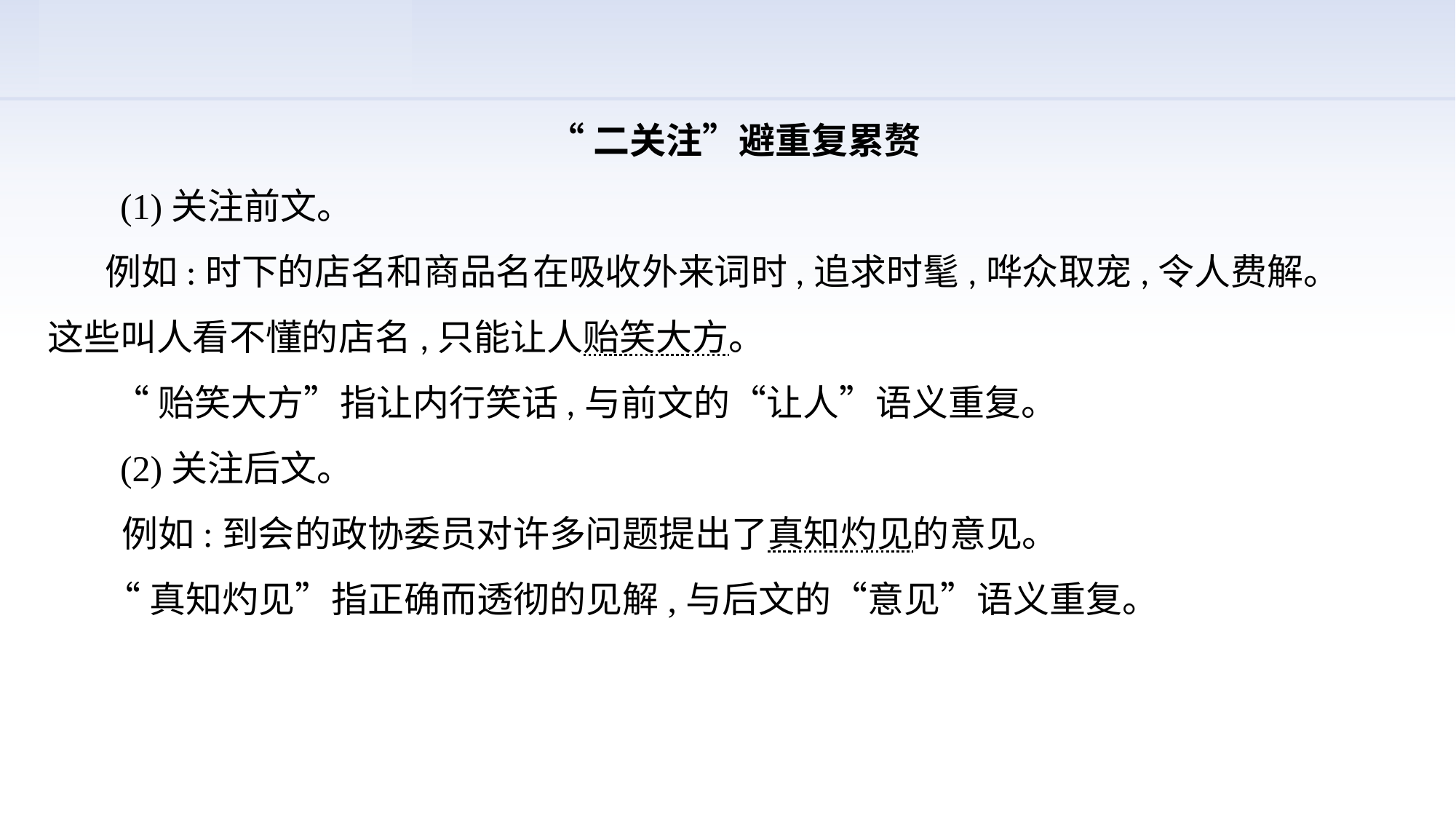

“二关注”避重复累赘
        (1)关注前文。
      例如:时下的店名和商品名在吸收外来词时,追求时髦,哗众取宠,令人费解。
这些叫人看不懂的店名,只能让人贻笑大方。
        “贻笑大方”指让内行笑话,与前文的“让人”语义重复。
        (2)关注后文。
        例如:到会的政协委员对许多问题提出了真知灼见的意见。
       “真知灼见”指正确而透彻的见解,与后文的“意见”语义重复。